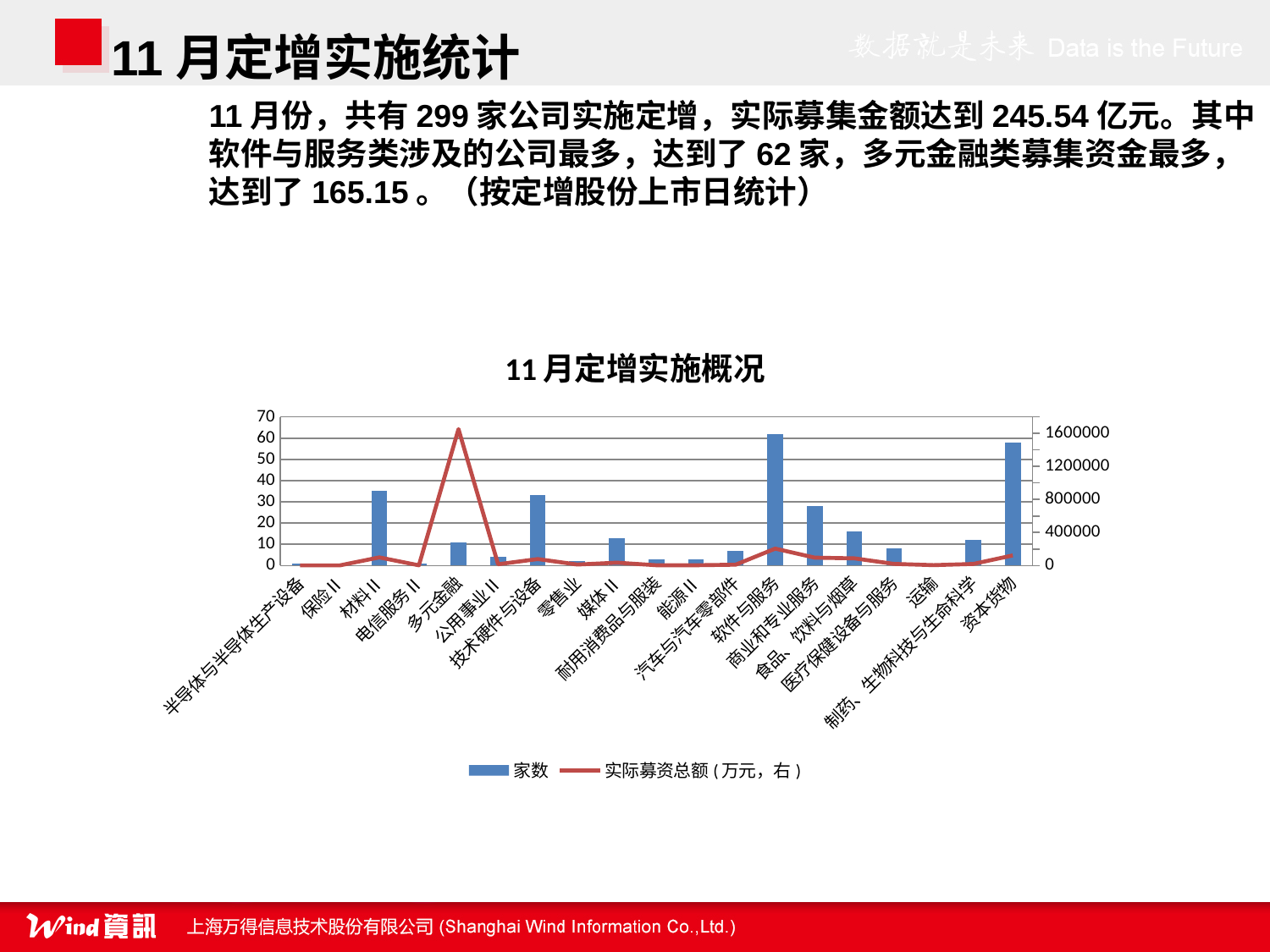

11月定增实施统计
11月份，共有299家公司实施定增，实际募集金额达到245.54亿元。其中软件与服务类涉及的公司最多，达到了62家，多元金融类募集资金最多，达到了165.15。（按定增股份上市日统计）

### Chart: 11月定增实施概况

| Category | 家数 | 实际募资总额(万元，右) |
|---|---|---|
| 半导体与半导体生产设备 | 1.0 | 840.0 |
| 保险Ⅱ | 1.0 | 700.0000000000001 |
| 材料Ⅱ | 35.0 | 97695.15631399999 |
| 电信服务Ⅱ | 1.0 | 2000.0 |
| 多元金融 | 11.0 | 1651466.84205556 |
| 公用事业Ⅱ | 4.0 | 14895.230000000001 |
| 技术硬件与设备 | 33.0 | 77800.91517999998 |
| 零售业 | 2.0 | 11250.0 |
| 媒体Ⅱ | 13.0 | 34469.5636 |
| 耐用消费品与服装 | 3.0 | 2880.0 |
| 能源Ⅱ | 3.0 | 3023.0 |
| 汽车与汽车零部件 | 7.0 | 9524.028 |
| 软件与服务 | 62.0 | 204630.33781700002 |
| 商业和专业服务 | 28.0 | 94685.02792 |
| 食品、饮料与烟草 | 16.0 | 86404.7497 |
| 医疗保健设备与服务 | 8.0 | 18849.150899999997 |
| 运输 | 1.0 | 4200.0 |
| 制药、生物科技与生命科学 | 12.0 | 18317.9 |
| 资本货物 | 58.0 | 121765.93119999999 |